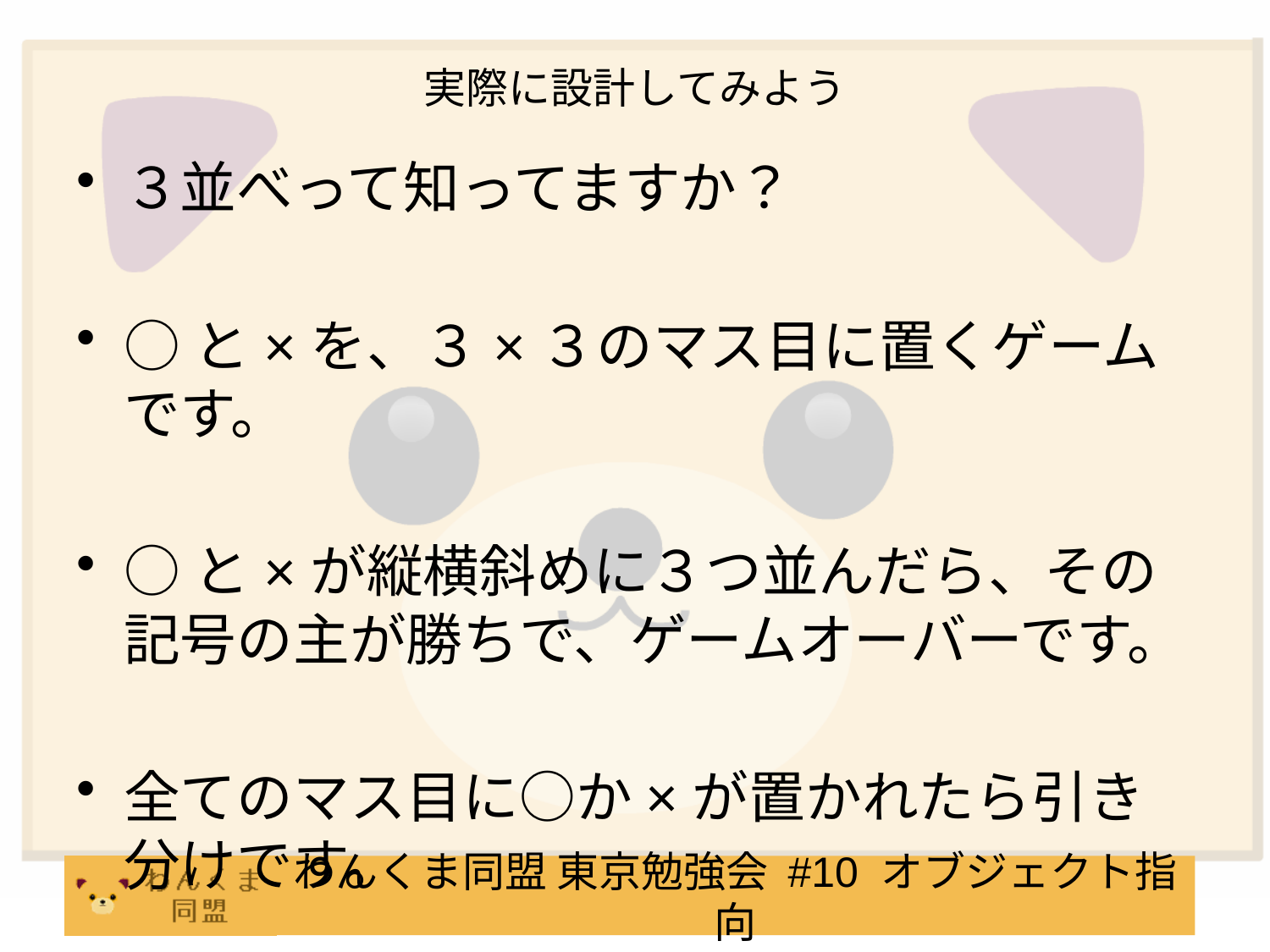

# 実際に設計してみよう
３並べって知ってますか？

○と×を、３×３のマス目に置くゲームです。

○と×が縦横斜めに３つ並んだら、その記号の主が勝ちで、ゲームオーバーです。

全てのマス目に○か×が置かれたら引き分けです。